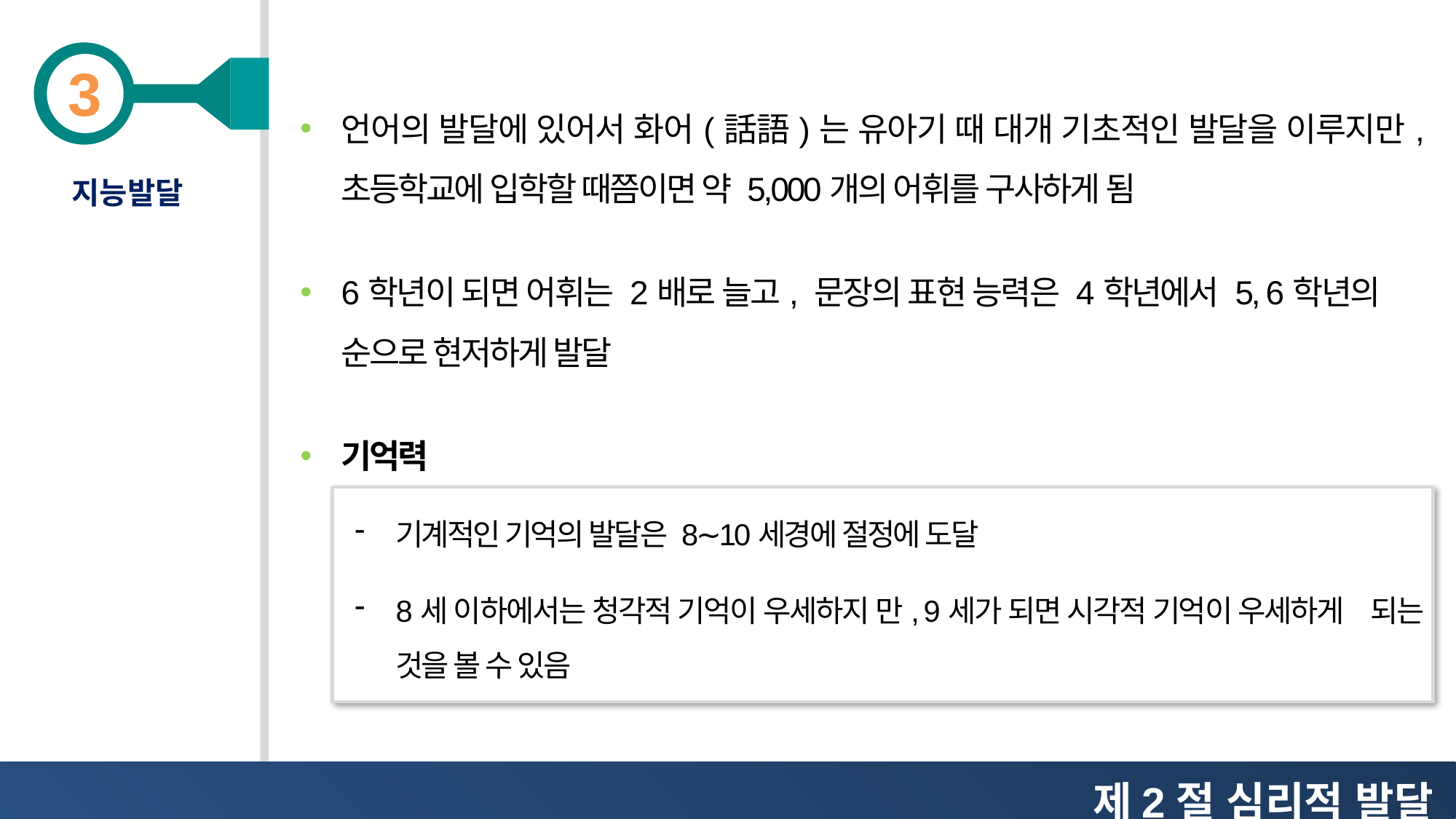

언어의 발달에 있어서 화어(話語)는 유아기 때 대개 기초적인 발달을 이루지만, 초등학교에 입학할 때쯤이면 약 5,000개의 어휘를 구사하게 됨

6학년이 되면 어휘는 2배로 늘고, 문장의 표현 능력은 4학년에서 5, 6학년의       순으로 현저하게 발달

기억력

기계적인 기억의 발달은 8∼10세경에 절정에 도달

8세 이하에서는 청각적 기억이 우세하지 만, 9세가 되면 시각적 기억이 우세하게    되는 것을 볼 수 있음
지능발달

제2절 심리적 발달